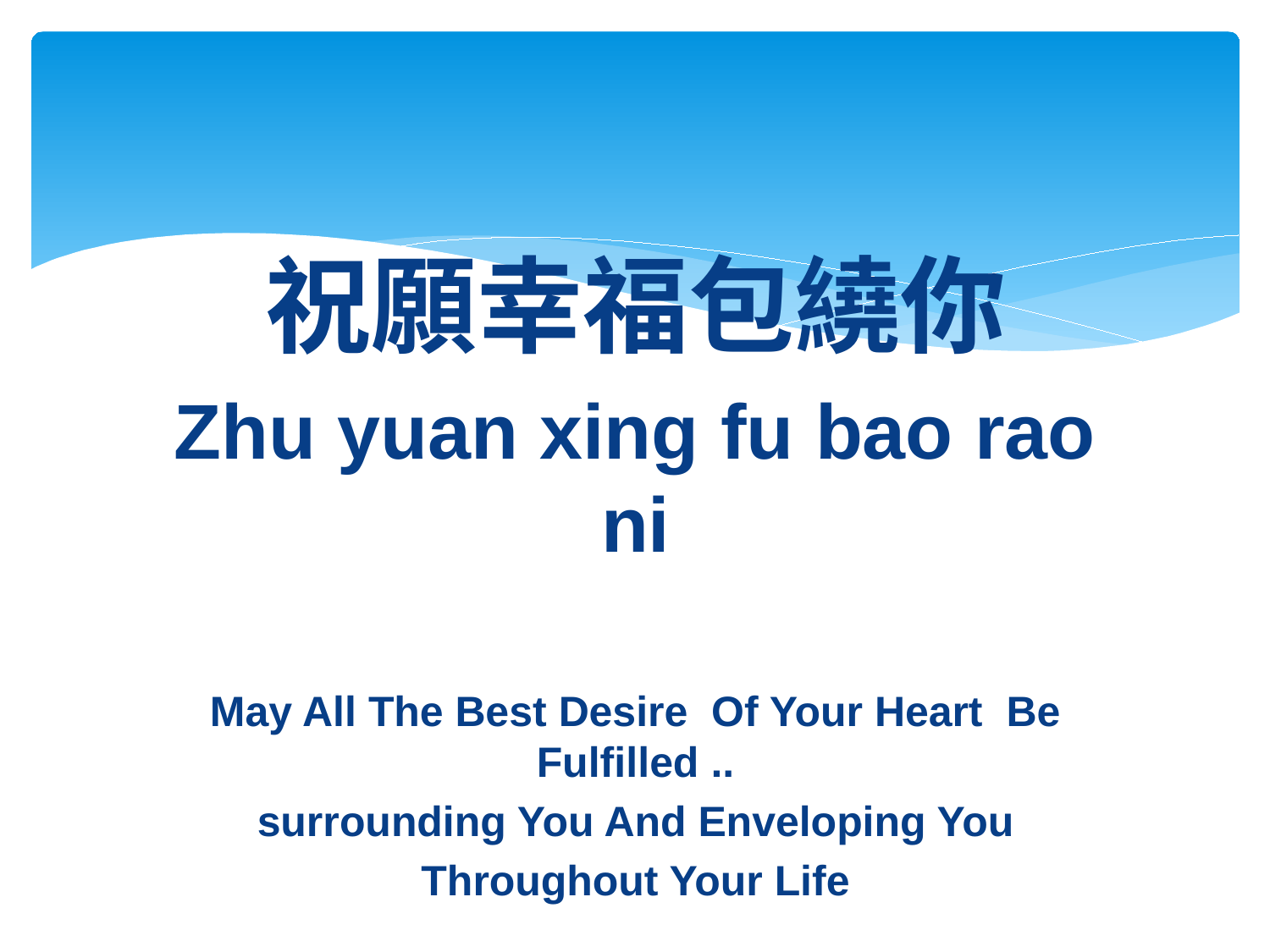

祝願幸福包繞你
Zhu yuan xing fu bao rao ni

May All The Best Desire  Of Your Heart  Be Fulfilled ..
surrounding You And Enveloping You
Throughout Your Life